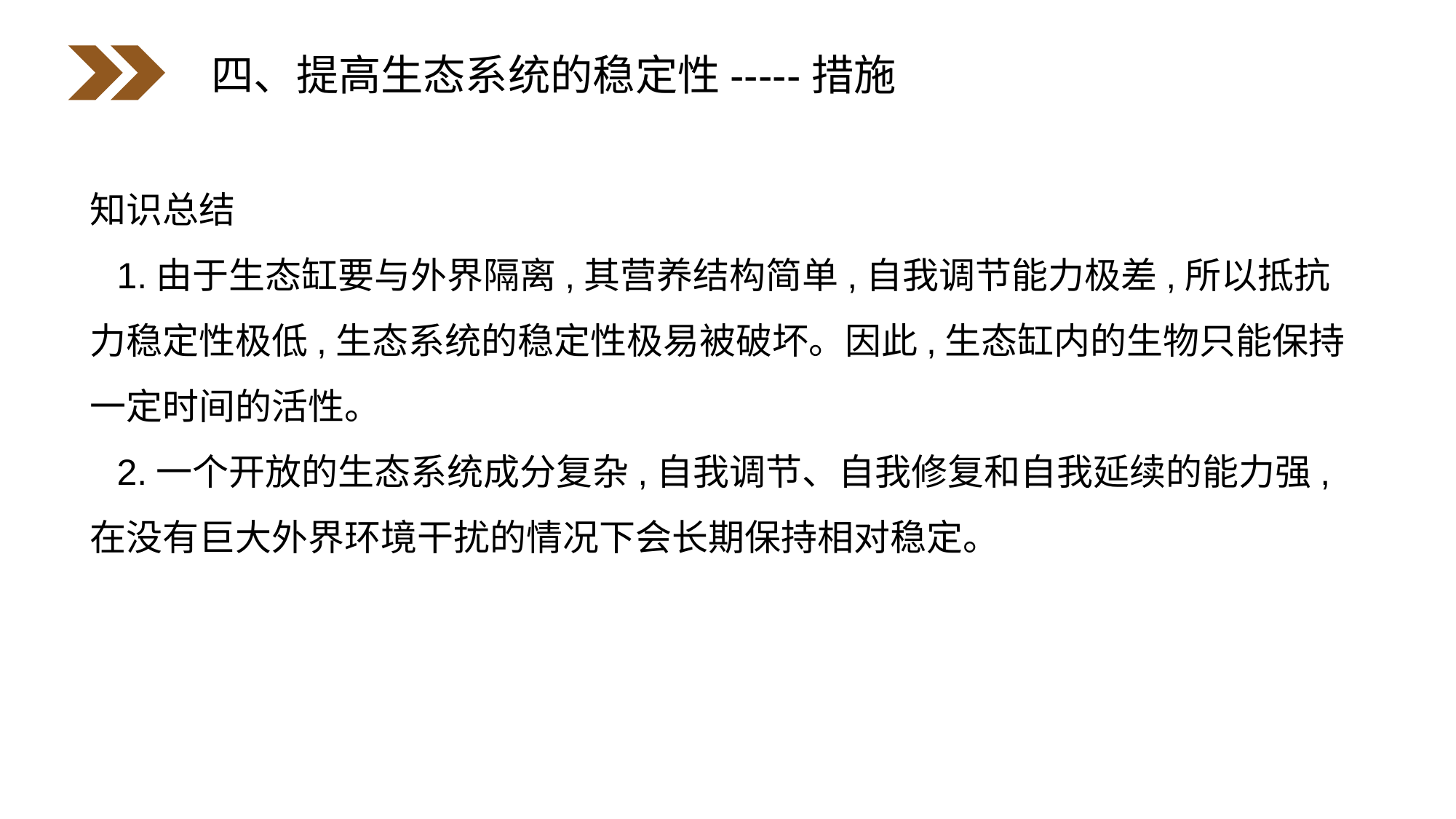

四、提高生态系统的稳定性-----措施
知识总结
1.由于生态缸要与外界隔离,其营养结构简单,自我调节能力极差,所以抵抗力稳定性极低,生态系统的稳定性极易被破坏。因此,生态缸内的生物只能保持一定时间的活性。
2.一个开放的生态系统成分复杂,自我调节、自我修复和自我延续的能力强,在没有巨大外界环境干扰的情况下会长期保持相对稳定。